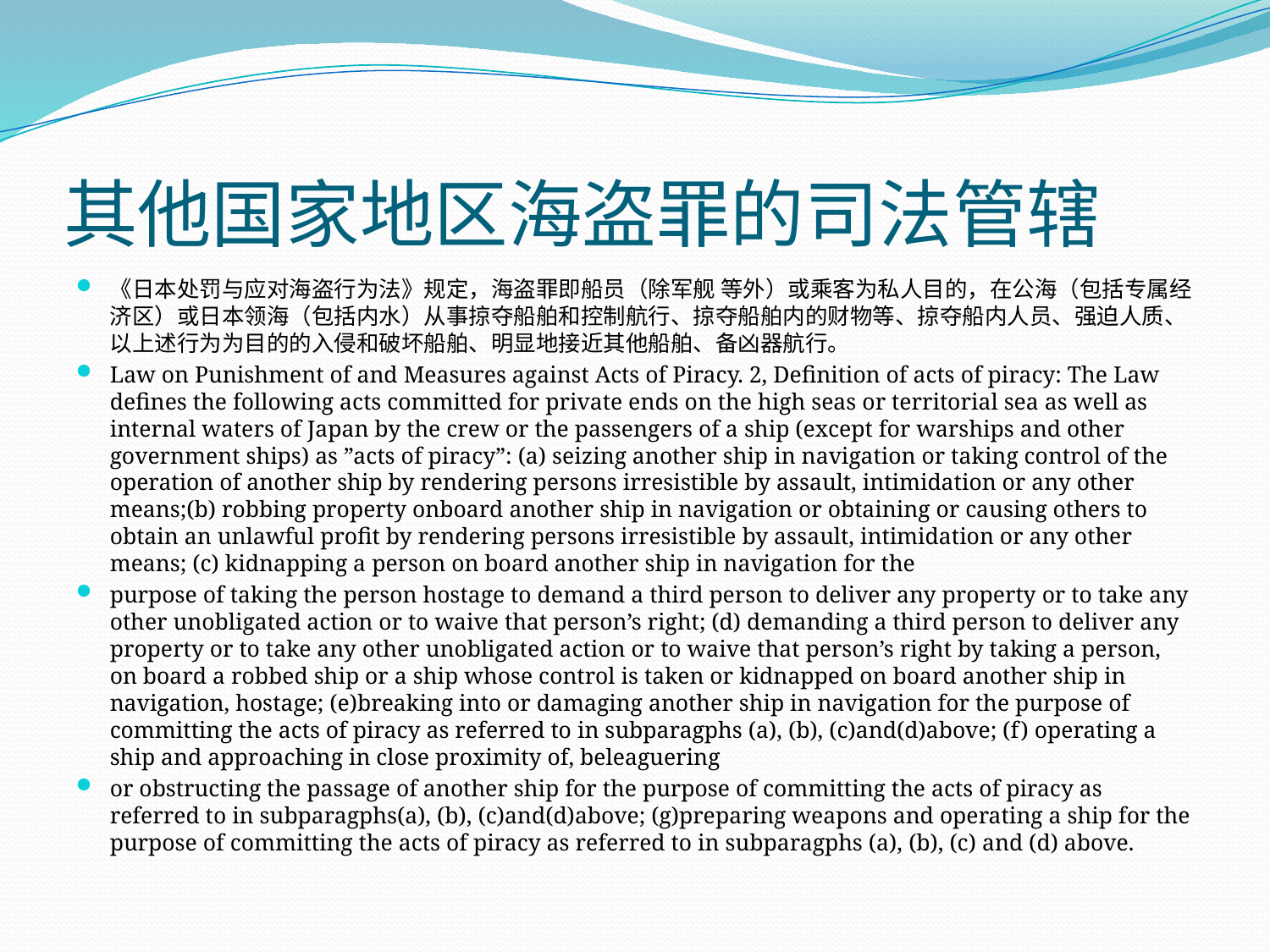

# 其他国家地区海盗罪的司法管辖
《日本处罚与应对海盗行为法》规定，海盗罪即船员（除军舰 等外）或乘客为私人目的，在公海（包括专属经济区）或日本领海（包括内水）从事掠夺船舶和控制航行、掠夺船舶内的财物等、掠夺船内人员、强迫人质、以上述行为为目的的入侵和破坏船舶、明显地接近其他船舶、备凶器航行。
Law on Punishment of and Measures against Acts of Piracy. 2, Definition of acts of piracy: The Law defines the following acts committed for private ends on the high seas or territorial sea as well as internal waters of Japan by the crew or the passengers of a ship (except for warships and other government ships) as ”acts of piracy”: (a) seizing another ship in navigation or taking control of the operation of another ship by rendering persons irresistible by assault, intimidation or any other means;(b) robbing property onboard another ship in navigation or obtaining or causing others to obtain an unlawful profit by rendering persons irresistible by assault, intimidation or any other means; (c) kidnapping a person on board another ship in navigation for the
purpose of taking the person hostage to demand a third person to deliver any property or to take any other unobligated action or to waive that person’s right; (d) demanding a third person to deliver any property or to take any other unobligated action or to waive that person’s right by taking a person, on board a robbed ship or a ship whose control is taken or kidnapped on board another ship in navigation, hostage; (e)breaking into or damaging another ship in navigation for the purpose of committing the acts of piracy as referred to in subparagphs (a), (b), (c)and(d)above; (f) operating a ship and approaching in close proximity of, beleaguering
or obstructing the passage of another ship for the purpose of committing the acts of piracy as referred to in subparagphs(a), (b), (c)and(d)above; (g)preparing weapons and operating a ship for the purpose of committing the acts of piracy as referred to in subparagphs (a), (b), (c) and (d) above.